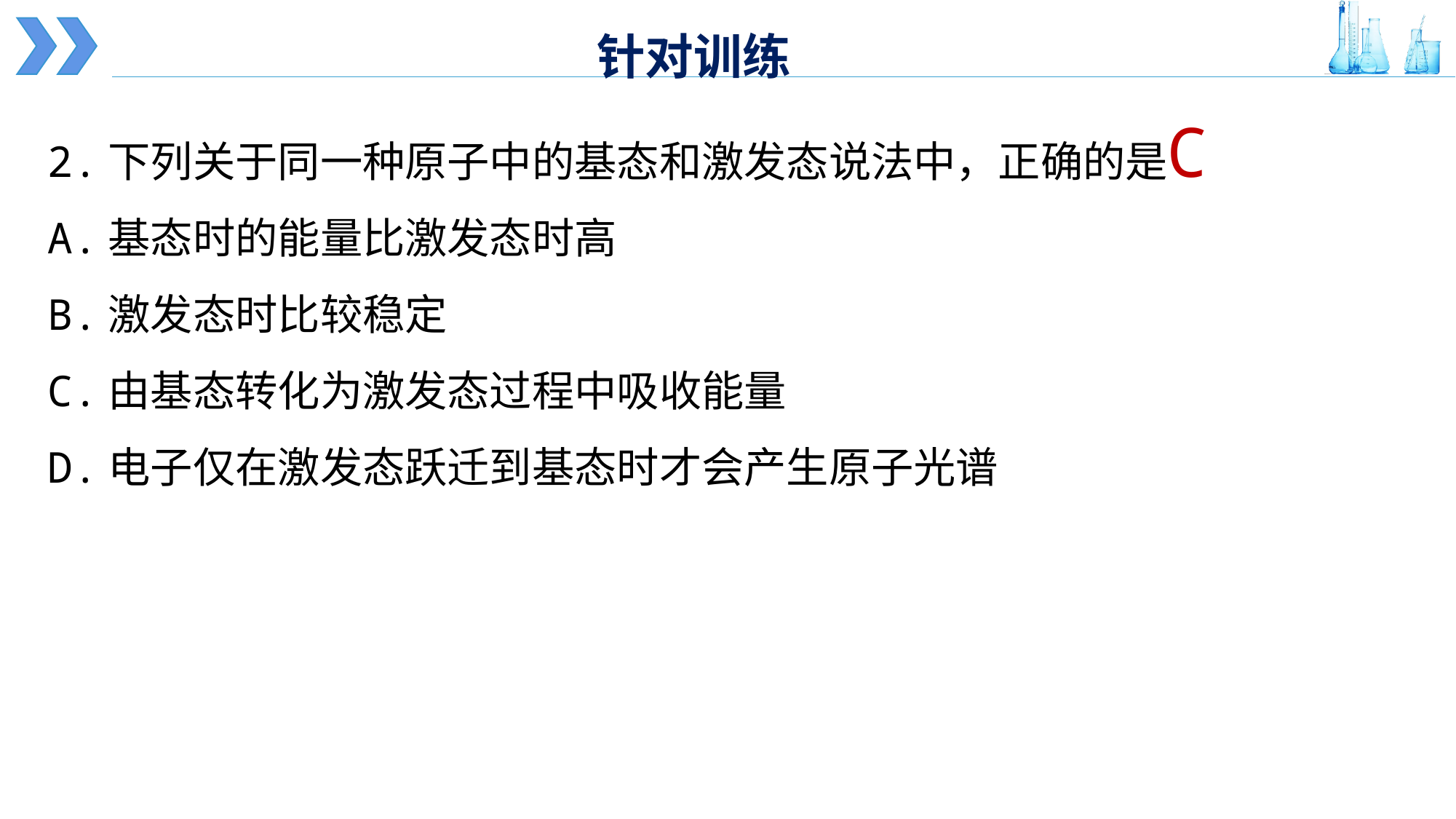

针对训练
2.下列关于同一种原子中的基态和激发态说法中，正确的是
A.基态时的能量比激发态时高
B.激发态时比较稳定
C.由基态转化为激发态过程中吸收能量
D.电子仅在激发态跃迁到基态时才会产生原子光谱
C